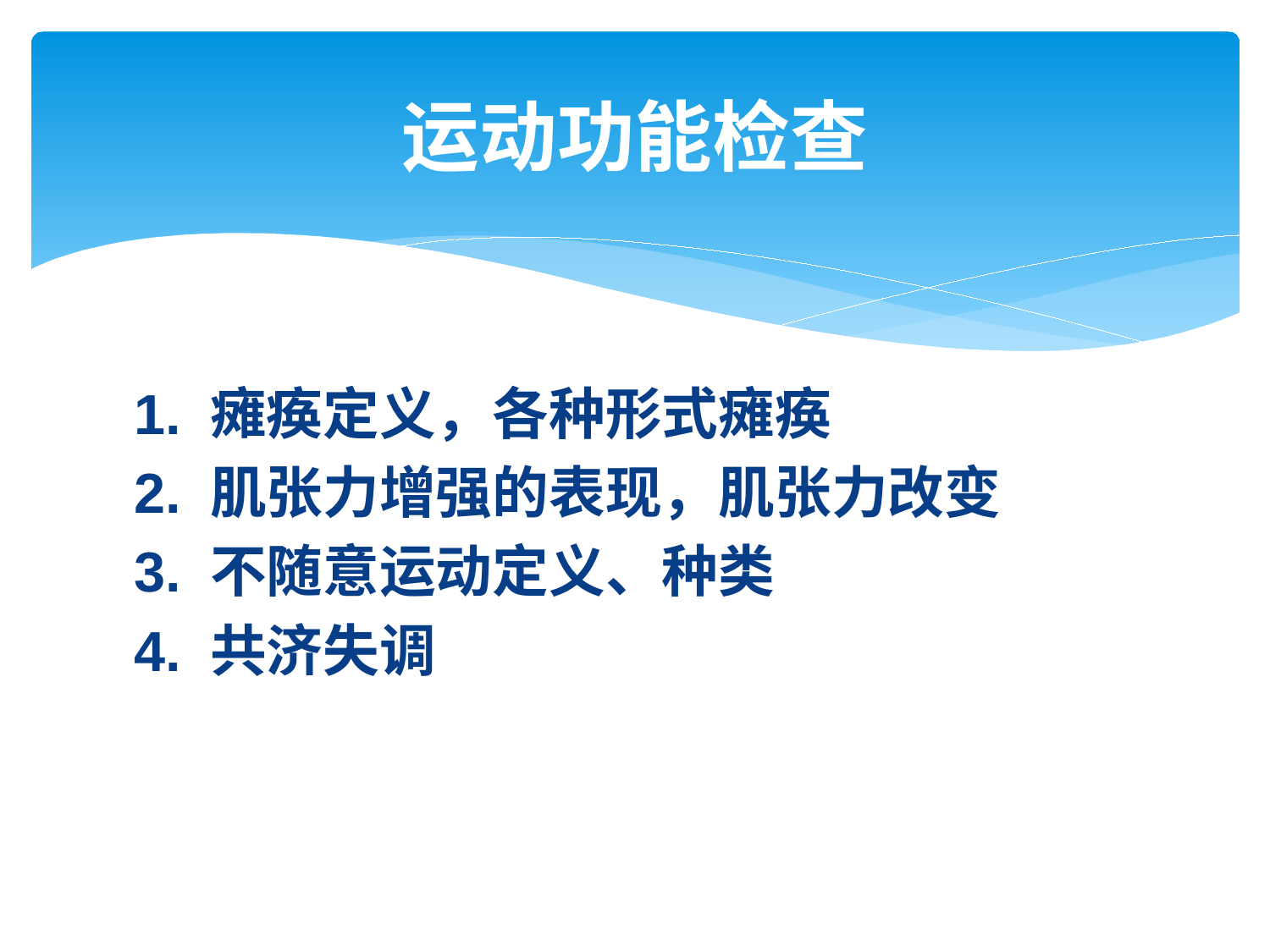

# 运动功能检查
1. 瘫痪定义，各种形式瘫痪
2. 肌张力增强的表现，肌张力改变
3. 不随意运动定义、种类
4. 共济失调